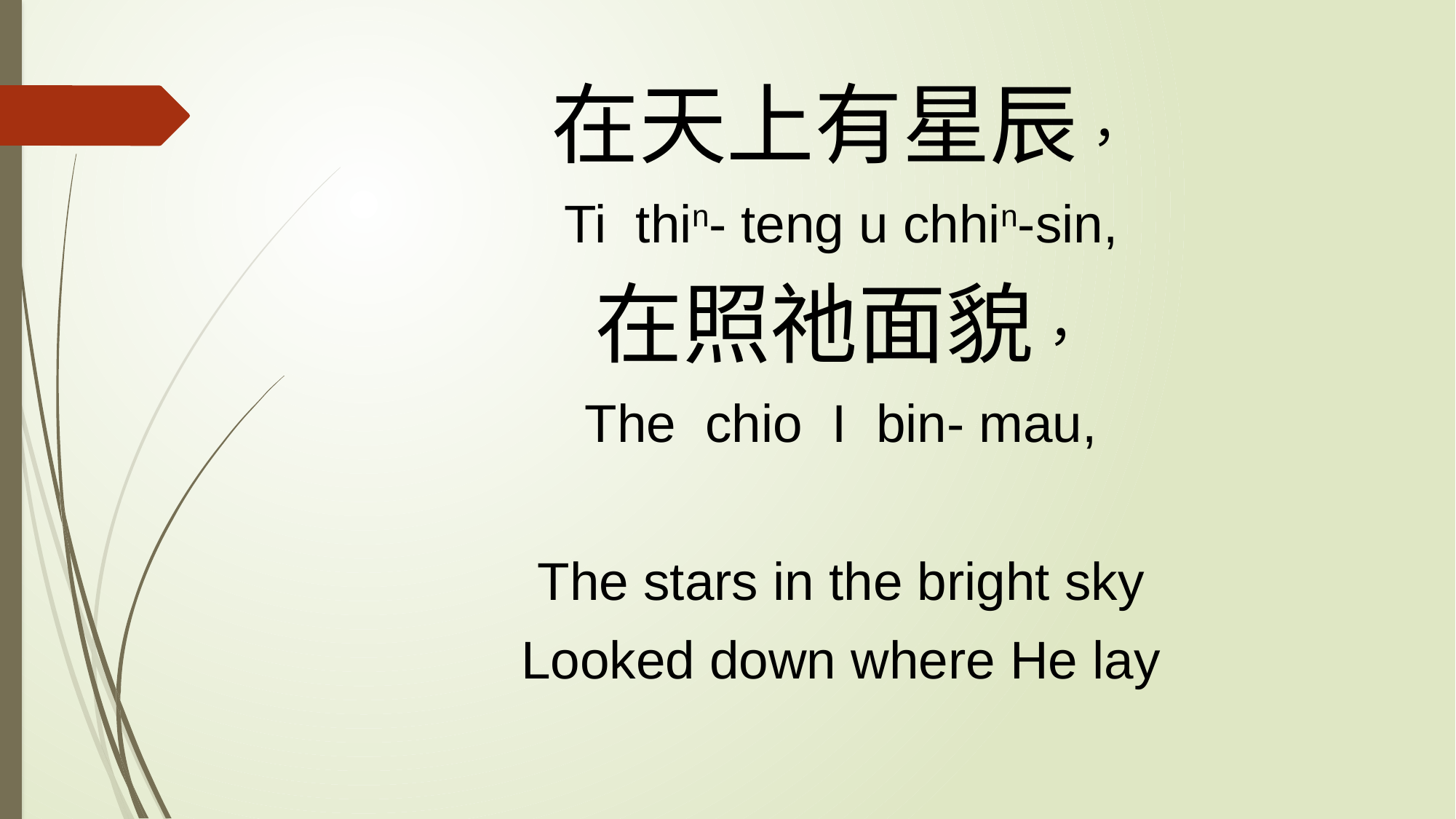

在天上有星辰，
Ti  thin- teng u chhin-sin,
在照祂面貌，
The  chio  I  bin- mau,

The stars in the bright sky
Looked down where He lay